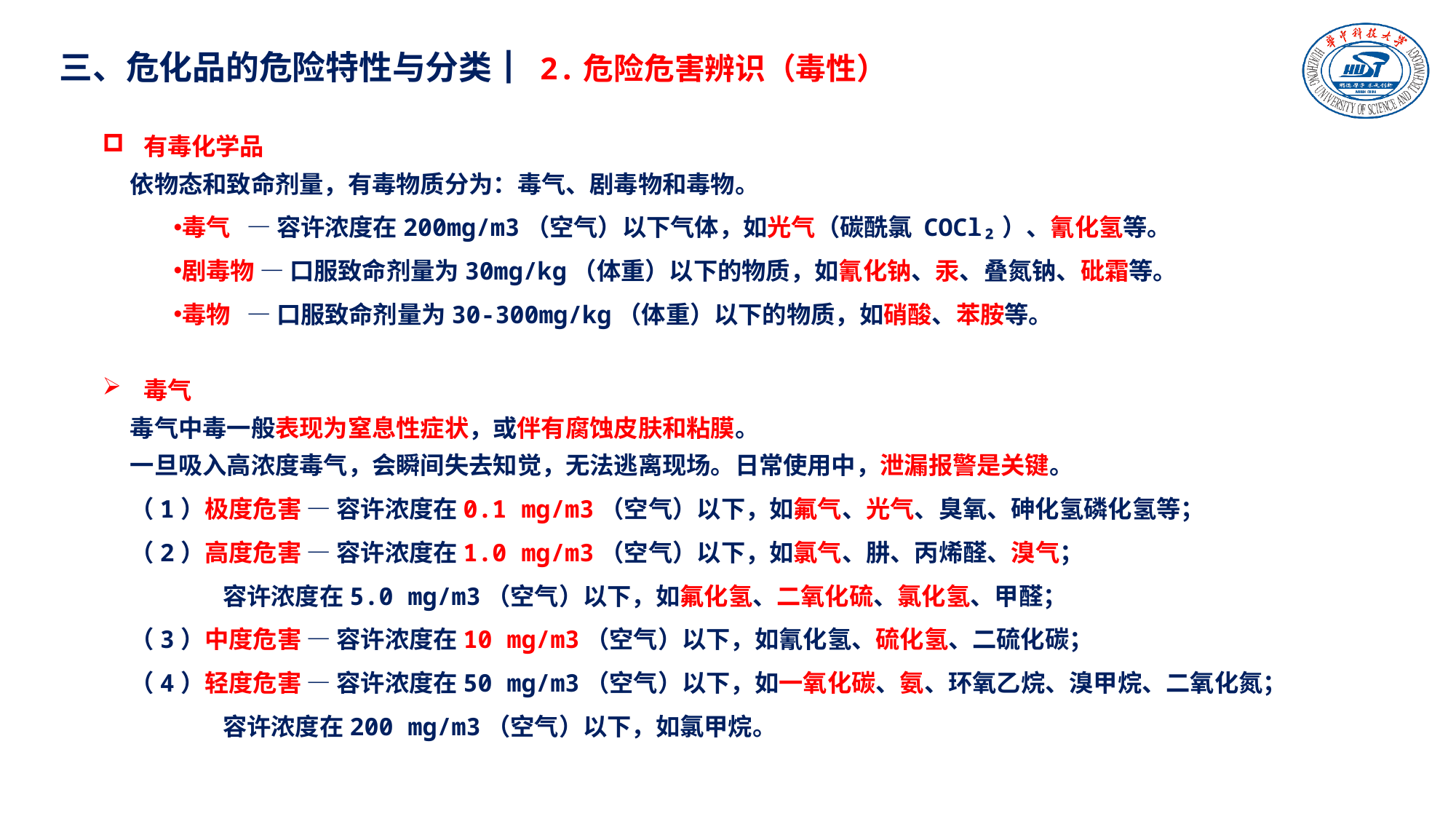

三、危化品的危险特性与分类┃ 2.危险危害辨识（毒性）
有毒化学品
    依物态和致命剂量，有毒物质分为：毒气、剧毒物和毒物。
毒气   — 容许浓度在200mg/m3（空气）以下气体，如光气（碳酰氯 COCl₂）、氰化氢等。
剧毒物 — 口服致命剂量为30mg/kg（体重）以下的物质，如氰化钠、汞、叠氮钠、砒霜等。
毒物   — 口服致命剂量为30-300mg/kg（体重）以下的物质，如硝酸、苯胺等。

毒气
    毒气中毒一般表现为窒息性症状，或伴有腐蚀皮肤和粘膜。
    一旦吸入高浓度毒气，会瞬间失去知觉，无法逃离现场。日常使用中，泄漏报警是关键。
  （1）极度危害 — 容许浓度在0.1 mg/m3（空气）以下，如氟气、光气、臭氧、砷化氢磷化氢等；
  （2）高度危害 — 容许浓度在1.0 mg/m3（空气）以下，如氯气、肼、丙烯醛、溴气；
                   容许浓度在5.0 mg/m3（空气）以下，如氟化氢、二氧化硫、氯化氢、甲醛；
  （3）中度危害 — 容许浓度在10 mg/m3（空气）以下，如氰化氢、硫化氢、二硫化碳；
  （4）轻度危害 — 容许浓度在50 mg/m3（空气）以下，如一氧化碳、氨、环氧乙烷、溴甲烷、二氧化氮；
                   容许浓度在200 mg/m3（空气）以下，如氯甲烷。